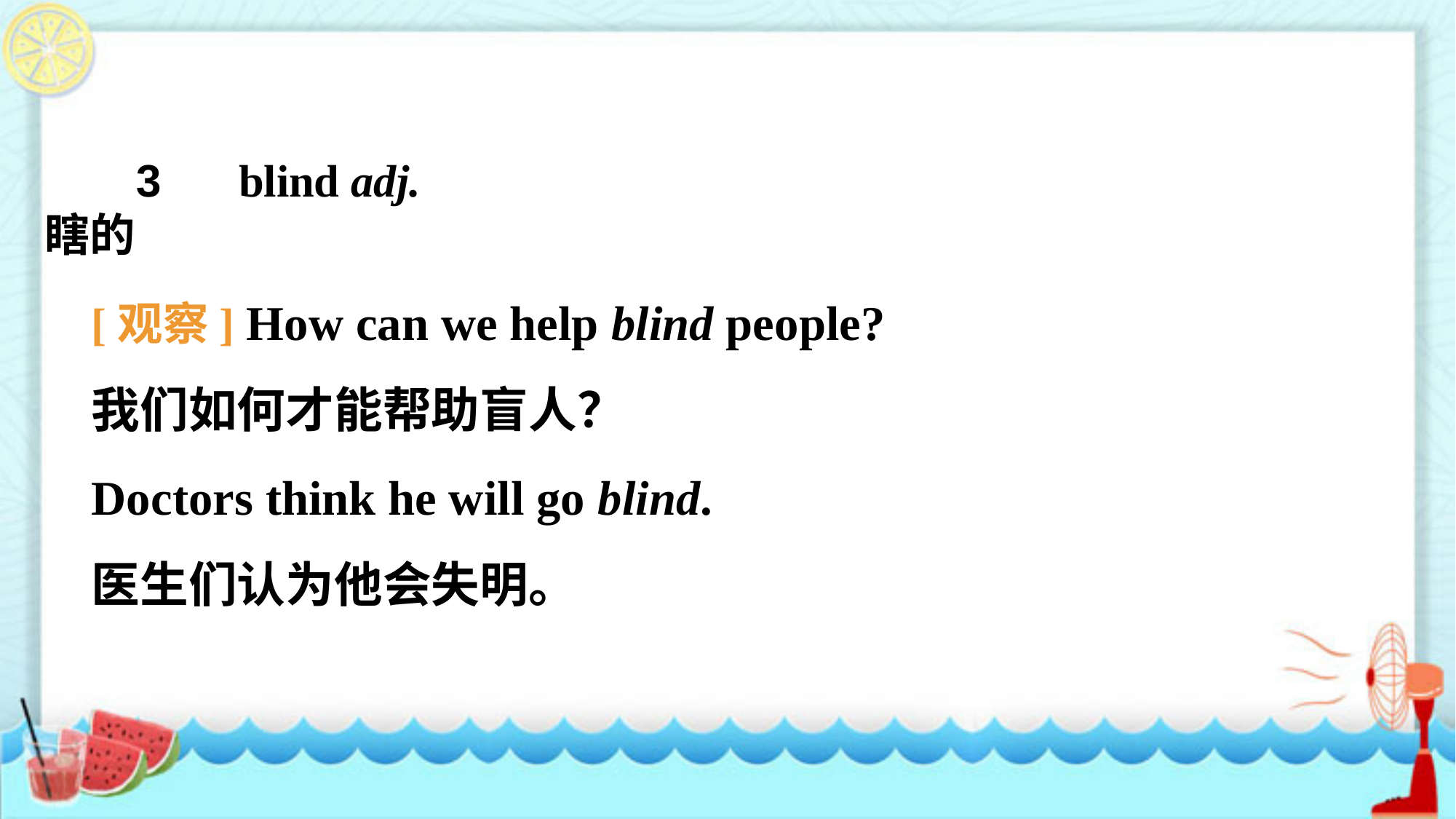

3　 blind adj. 瞎的
[观察] How can we help blind people?
我们如何才能帮助盲人？
Doctors think he will go blind.
医生们认为他会失明。